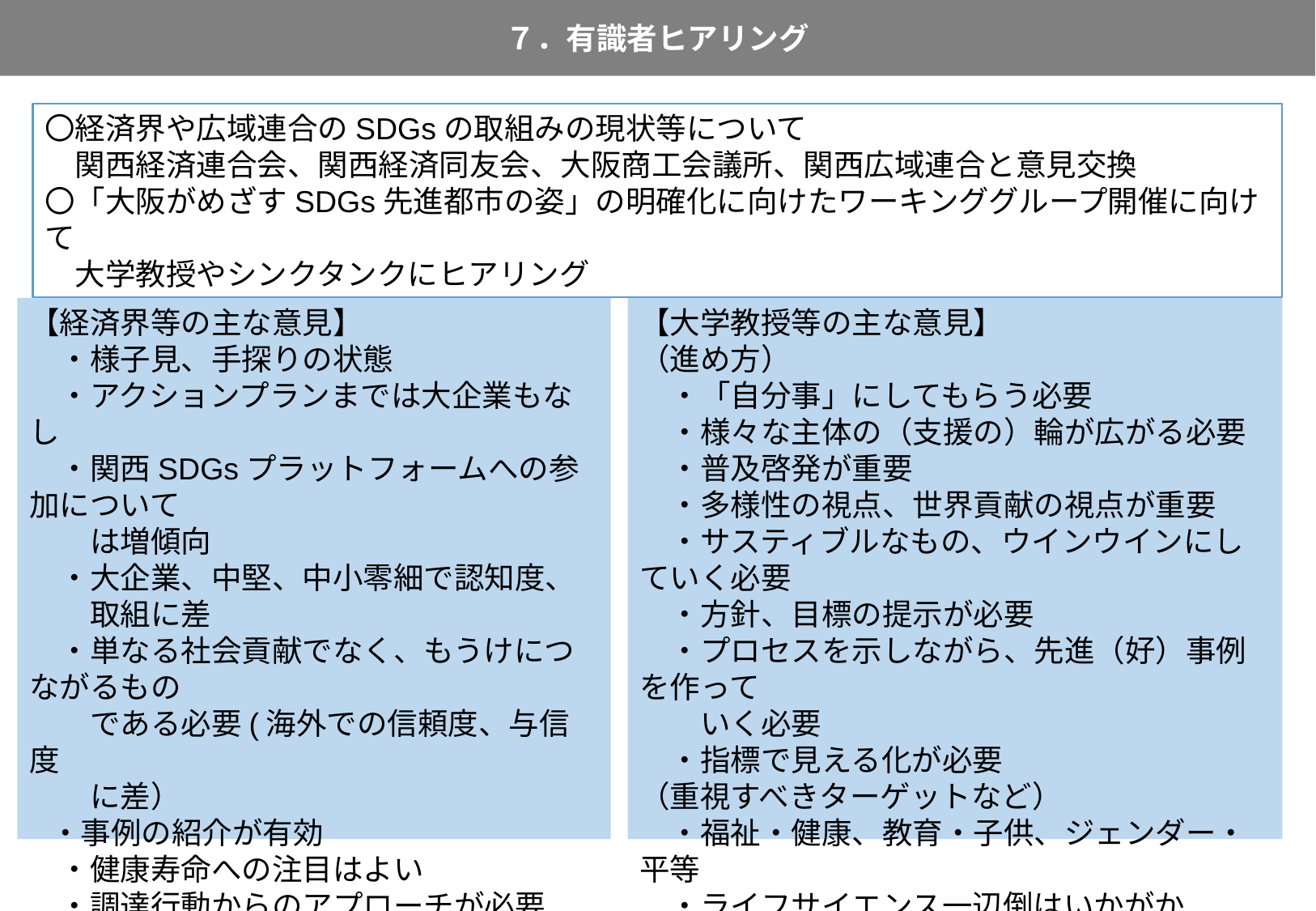

７．有識者ヒアリング
89
〇経済界や広域連合のSDGsの取組みの現状等について
　関西経済連合会、関西経済同友会、大阪商工会議所、関西広域連合と意見交換
〇「大阪がめざすSDGs先進都市の姿」の明確化に向けたワーキンググループ開催に向けて
　大学教授やシンクタンクにヒアリング
【経済界等の主な意見】
　・様子見、手探りの状態
　・アクションプランまでは大企業もなし
　・関西SDGsプラットフォームへの参加について
　　は増傾向
　・大企業、中堅、中小零細で認知度、
　　取組に差
　・単なる社会貢献でなく、もうけにつながるもの
　　である必要(海外での信頼度、与信度
　　に差）
  ・事例の紹介が有効
　・健康寿命への注目はよい
　・調達行動からのアプローチが必要
　・関西全体での雰囲気醸成が必要
【大学教授等の主な意見】
（進め方）
　・「自分事」にしてもらう必要
　・様々な主体の（支援の）輪が広がる必要
　・普及啓発が重要
　・多様性の視点、世界貢献の視点が重要
　・サスティブルなもの、ウインウインにしていく必要
　・方針、目標の提示が必要
　・プロセスを示しながら、先進（好）事例を作って
　　いく必要
　・指標で見える化が必要
（重視すべきターゲットなど）
　・福祉・健康、教育・子供、ジェンダー・平等
　・ライフサイエンス一辺倒はいかがか